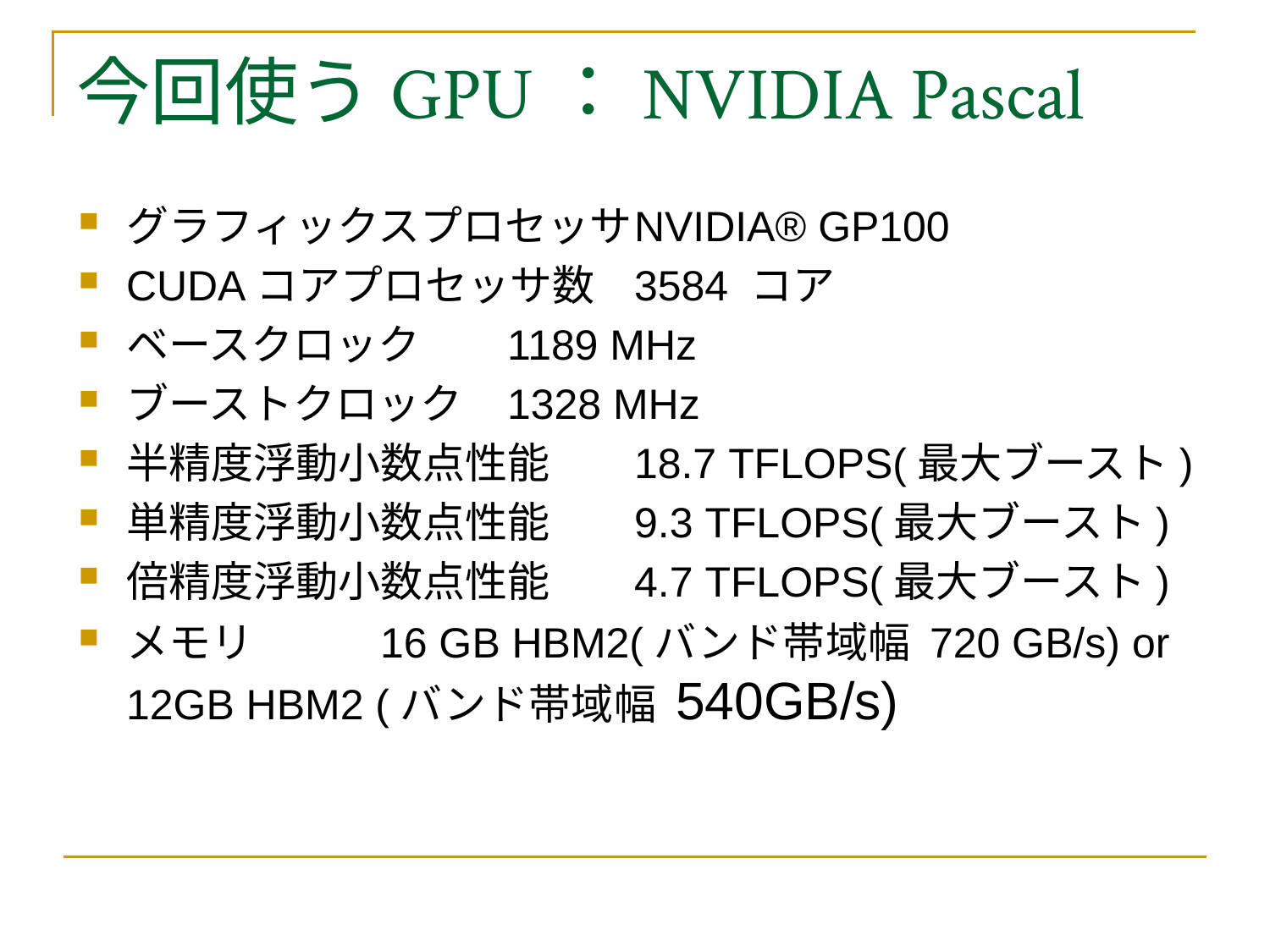

# 今回使うGPU：NVIDIA Pascal
グラフィックスプロセッサ	NVIDIA® GP100
CUDAコアプロセッサ数	3584 コア
ベースクロック	1189 MHz
ブーストクロック	1328 MHz
半精度浮動小数点性能	18.7 TFLOPS(最大ブースト)
単精度浮動小数点性能	9.3 TFLOPS(最大ブースト)
倍精度浮動小数点性能	4.7 TFLOPS(最大ブースト)
メモリ	16 GB HBM2(バンド帯域幅 720 GB/s) or 12GB HBM2 (バンド帯域幅 540GB/s)